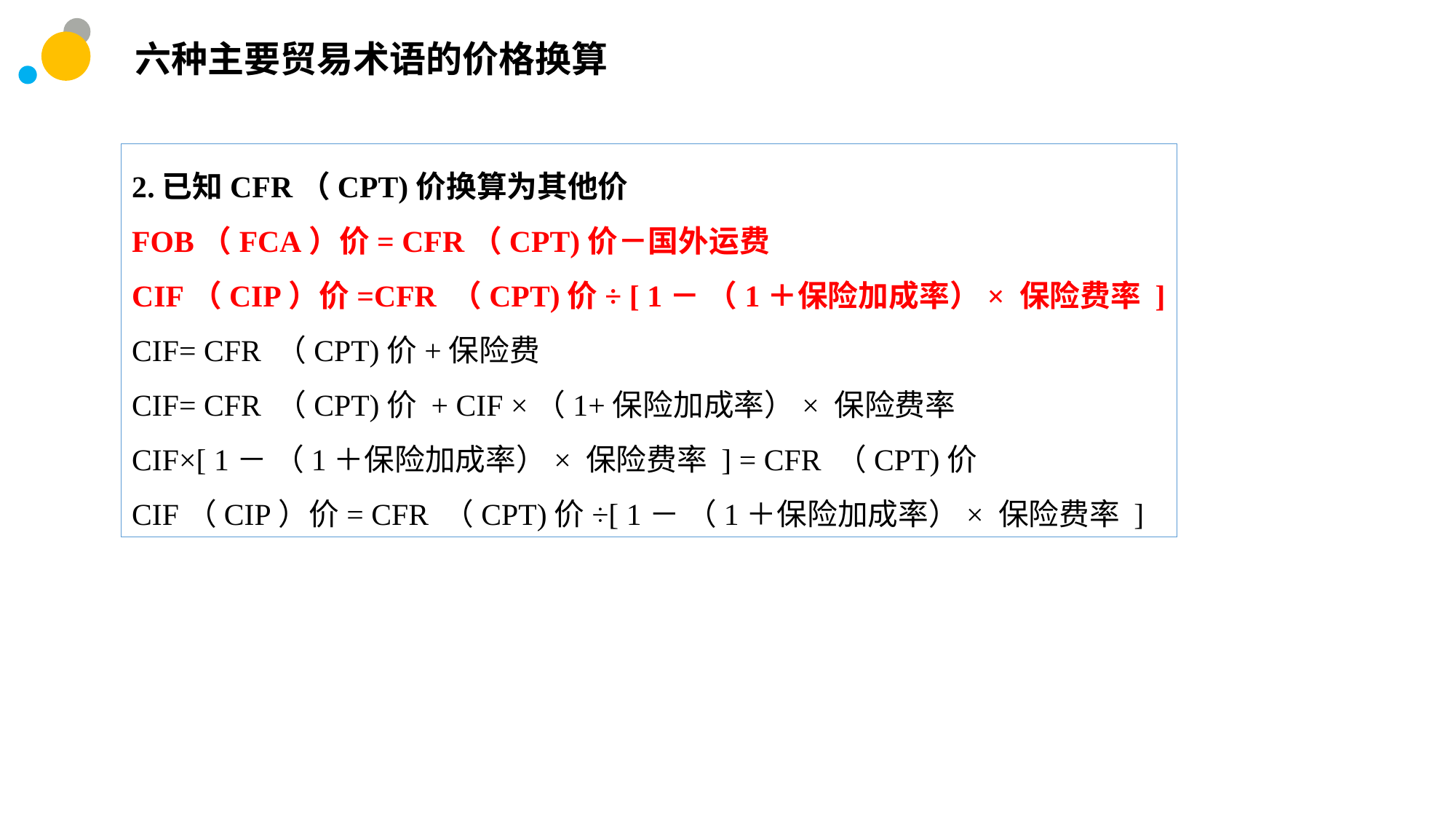

六种主要贸易术语的价格换算
2.已知CFR（CPT)价换算为其他价
FOB（FCA）价= CFR（CPT)价－国外运费
CIF（CIP）价=CFR （CPT)价÷ [ 1－ （1＋保险加成率）× 保险费率 ]
CIF= CFR （CPT)价+保险费
CIF= CFR （CPT)价 + CIF ×（1+保险加成率）× 保险费率
CIF×[ 1－ （1＋保险加成率）× 保险费率 ] = CFR （CPT)价
CIF（CIP）价= CFR （CPT)价÷[ 1－ （1＋保险加成率）× 保险费率 ]